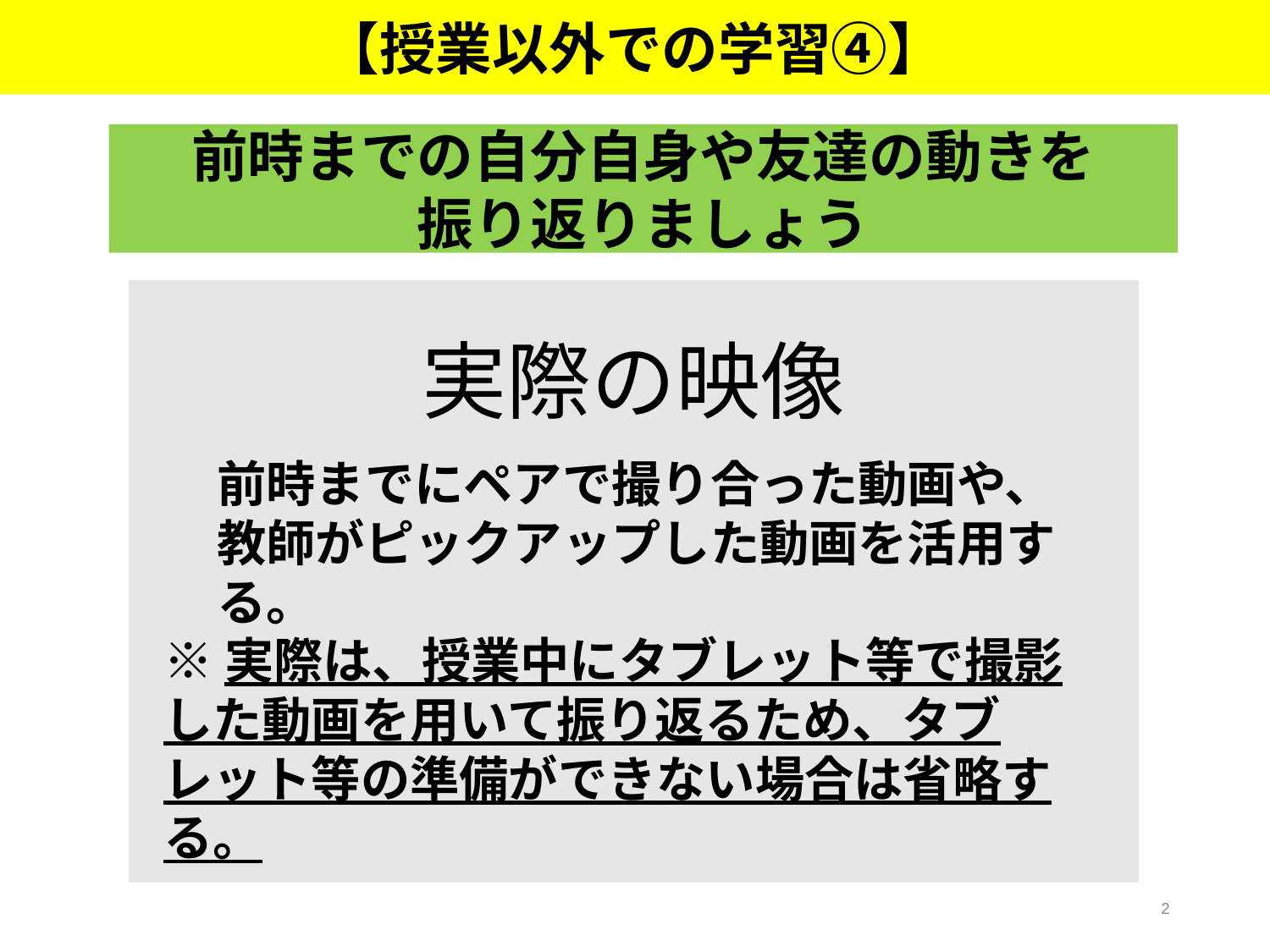

【授業以外での学習④】
前時までの自分自身や友達の動きを
振り返りましょう
実際の映像

前時までにペアで撮り合った動画や、教師がピックアップした動画を活用する。
※実際は、授業中にタブレット等で撮影した動画を用いて振り返るため、タブレット等の準備ができない場合は省略する。
2